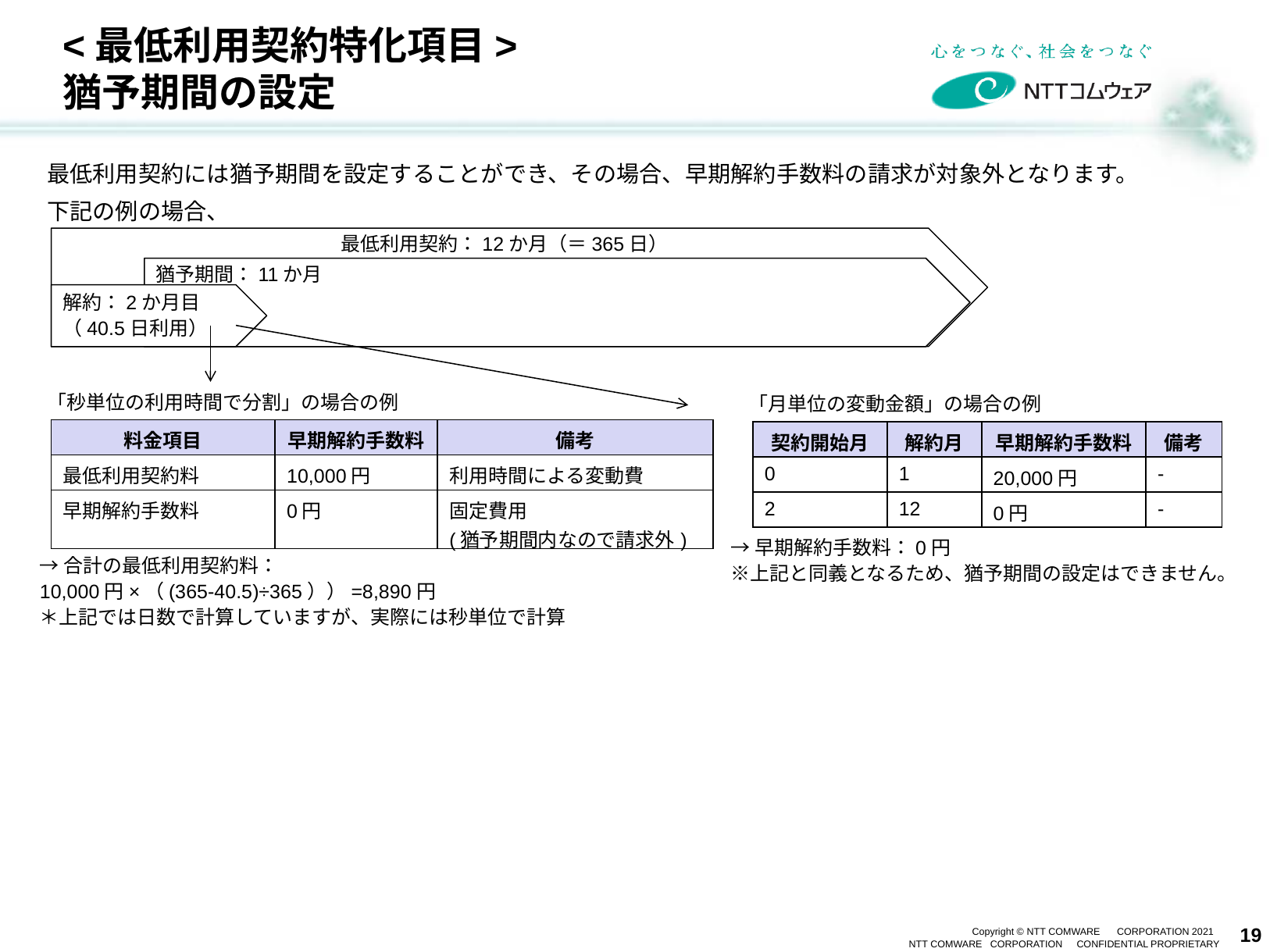

# <最低利用契約特化項目> 猶予期間の設定
最低利用契約には猶予期間を設定することができ、その場合、早期解約手数料の請求が対象外となります。
下記の例の場合、
最低利用契約：12か月（＝365日）
猶予期間：11か月
解約：2か月目
（40.5日利用）
「秒単位の利用時間で分割」の場合の例
「月単位の変動金額」の場合の例
| 料金項目 | 早期解約手数料 | 備考 |
| --- | --- | --- |
| 最低利用契約料 | 10,000円 | 利用時間による変動費 |
| 早期解約手数料 | 0円 | 固定費用 (猶予期間内なので請求外) |
| 契約開始月 | 解約月 | 早期解約手数料 | 備考 |
| --- | --- | --- | --- |
| 0 | 1 | 20,000円 | - |
| 2 | 12 | 0円 | - |
→早期解約手数料：0円
※上記と同義となるため、猶予期間の設定はできません。
→合計の最低利用契約料：
10,000円×（(365-40.5)÷365））=8,890円
＊上記では日数で計算していますが、実際には秒単位で計算